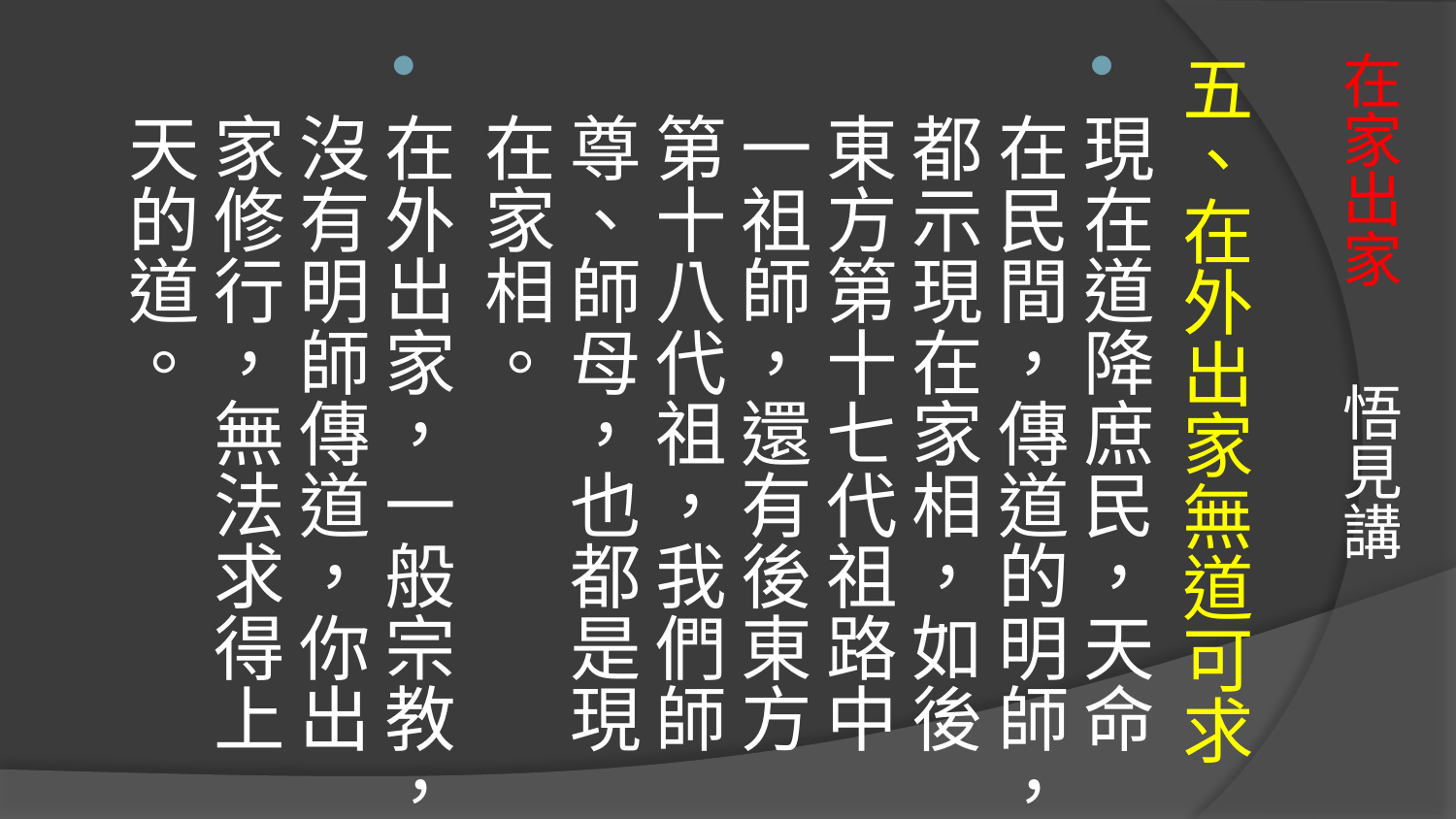

五、在外出家無道可求
現在道降庶民，天命在民間，傳道的明師，都示現在家相，如後東方第十七代祖路中一祖師，還有後東方第十八代祖，我們師尊、師母，也都是現在家相。
在外出家，一般宗教，沒有明師傳道，你出家修行，無法求得上天的道。

# 在家出家       悟見講